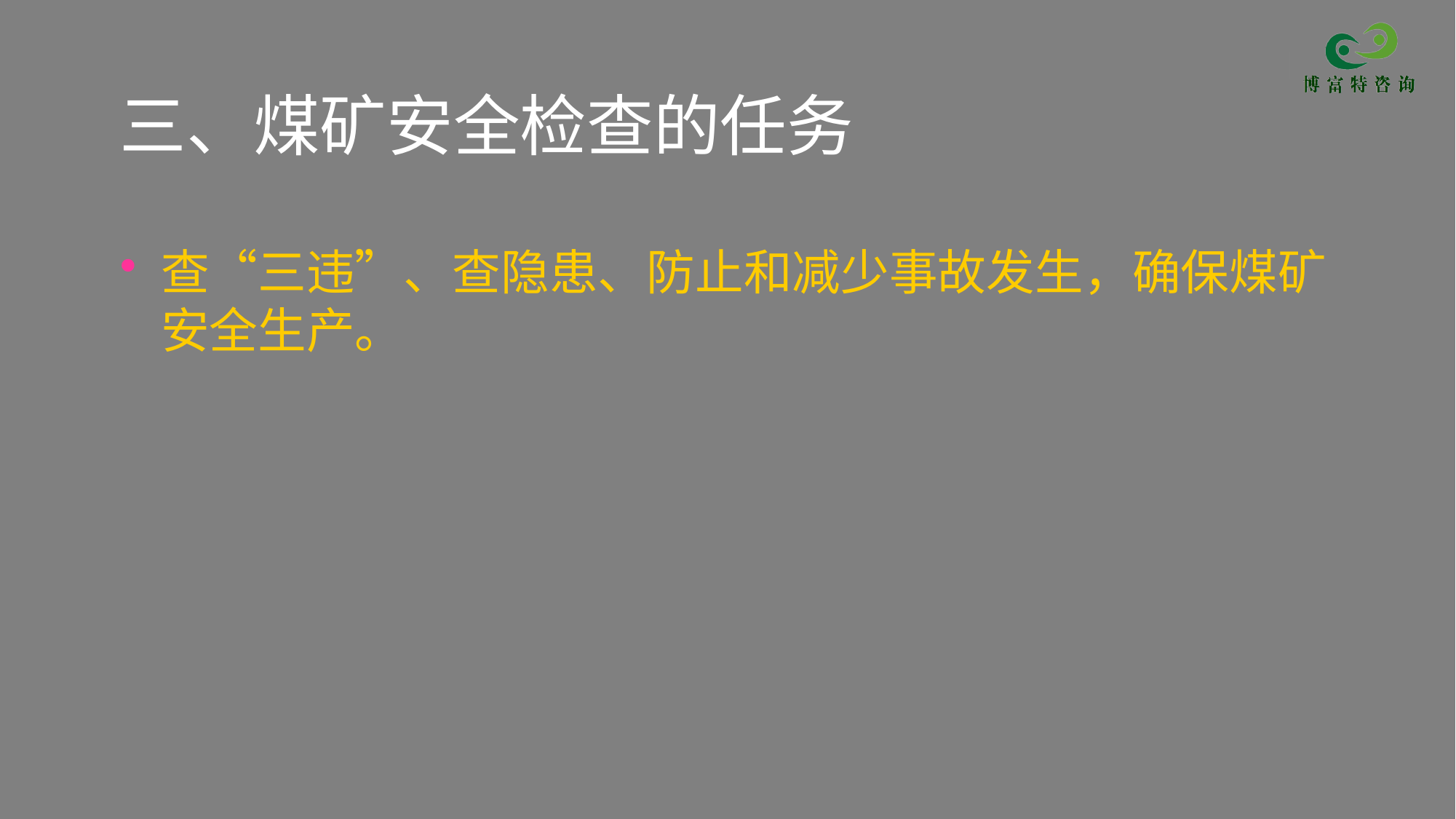

# 三、煤矿安全检查的任务
查“三违”、查隐患、防止和减少事故发生，确保煤矿安全生产。